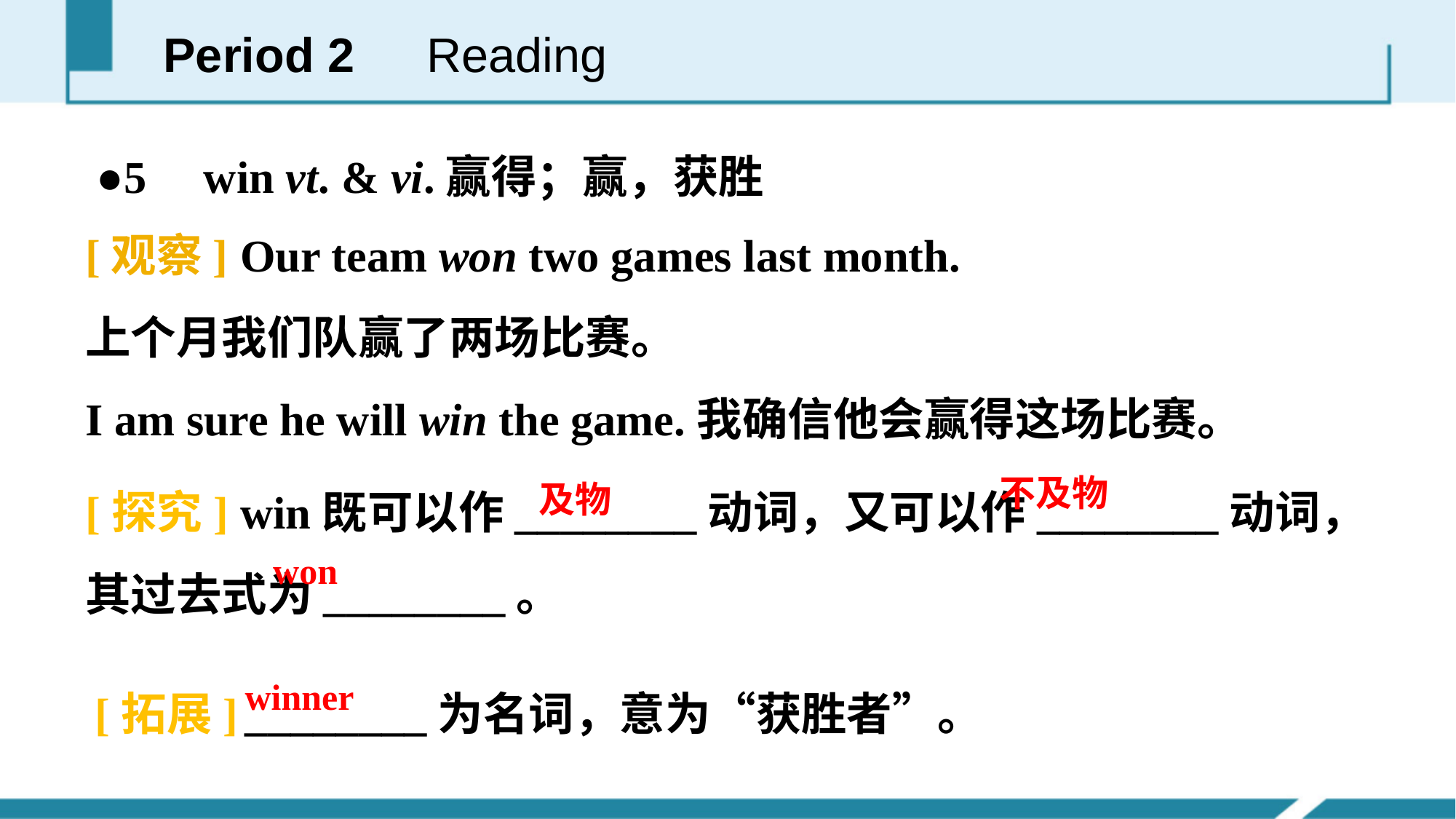

Period 2　Reading
●5     win vt. & vi.赢得；赢，获胜
[观察] Our team won two games last month.
上个月我们队赢了两场比赛。
I am sure he will win the game.我确信他会赢得这场比赛。

[探究] win既可以作________动词，又可以作________动词，其过去式为________。
不及物
及物
won
[拓展] ________为名词，意为“获胜者”。
winner